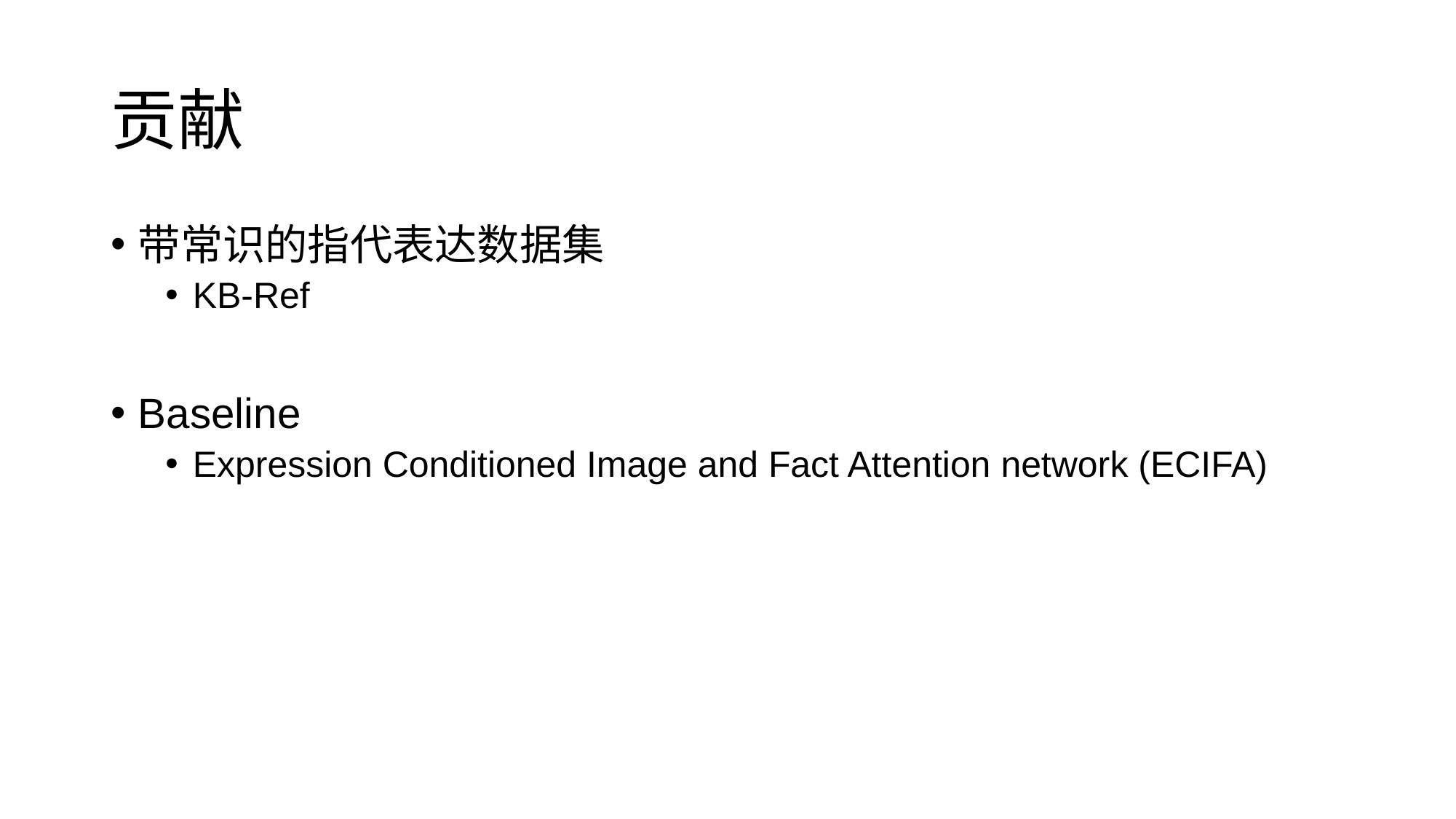

# 贡献
带常识的指代表达数据集
KB-Ref

Baseline
Expression Conditioned Image and Fact Attention network (ECIFA)